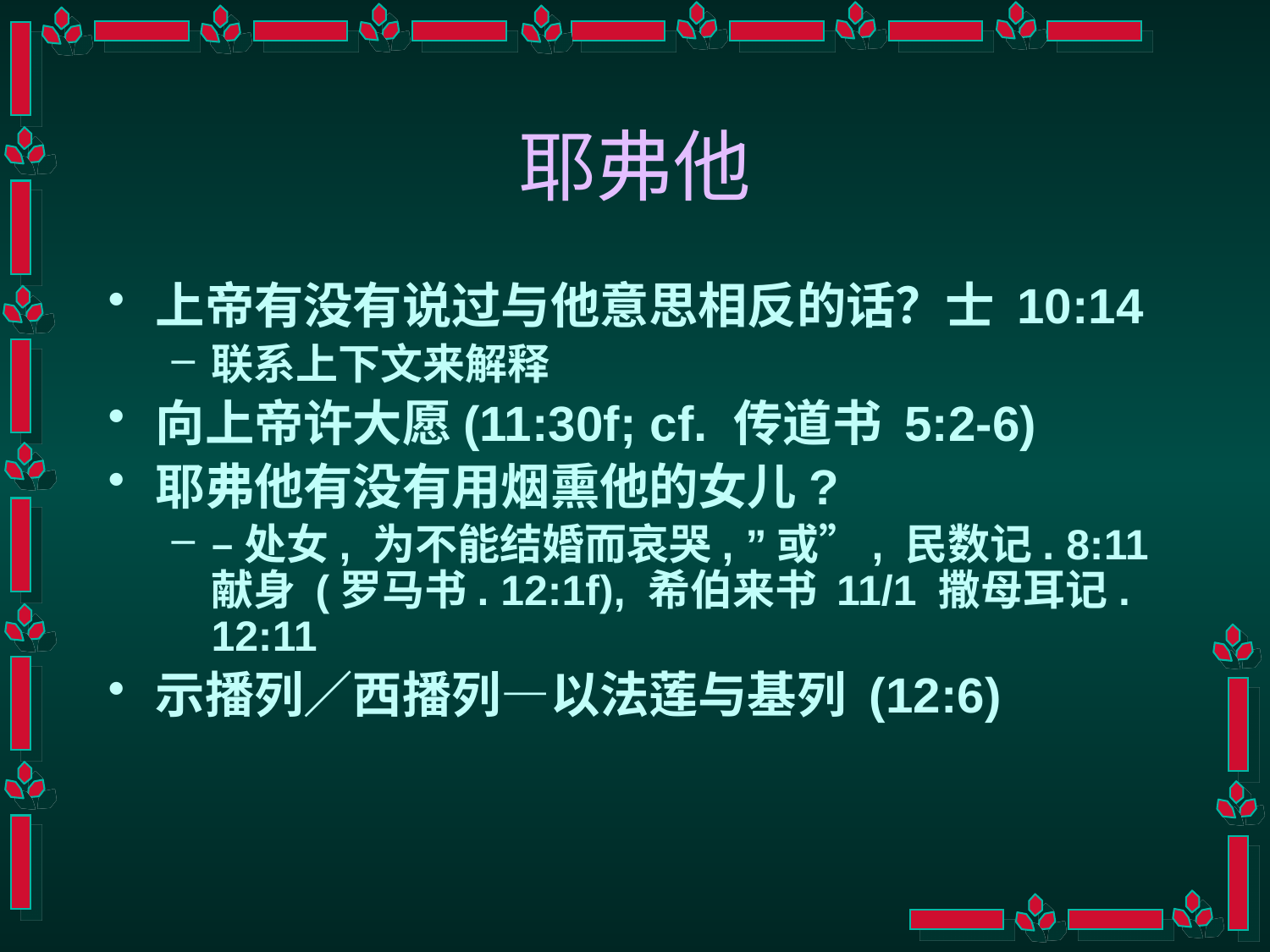

# 耶弗他
上帝有没有说过与他意思相反的话？士 10:14
联系上下文来解释
向上帝许大愿(11:30f; cf. 传道书 5:2-6)
耶弗他有没有用烟熏他的女儿?
–处女, 为不能结婚而哀哭, ”或”, 民数记. 8:11 献身 (罗马书. 12:1f), 希伯来书 11/1 撒母耳记. 12:11
示播列／西播列—以法莲与基列 (12:6)